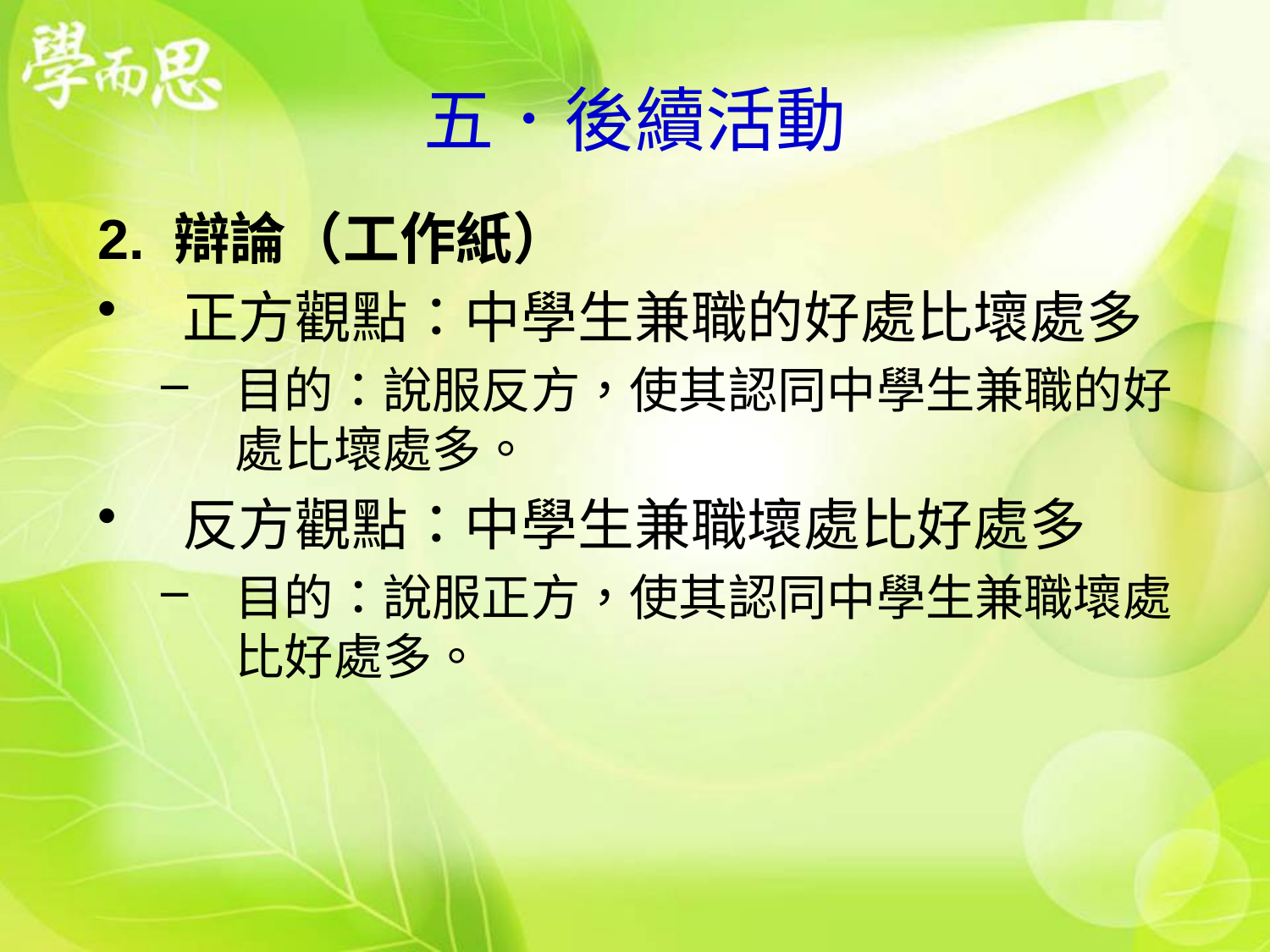

# 五．後續活動
2. 辯論（工作紙）
正方觀點：中學生兼職的好處比壞處多
目的：說服反方，使其認同中學生兼職的好處比壞處多。
反方觀點：中學生兼職壞處比好處多
目的：說服正方，使其認同中學生兼職壞處比好處多。